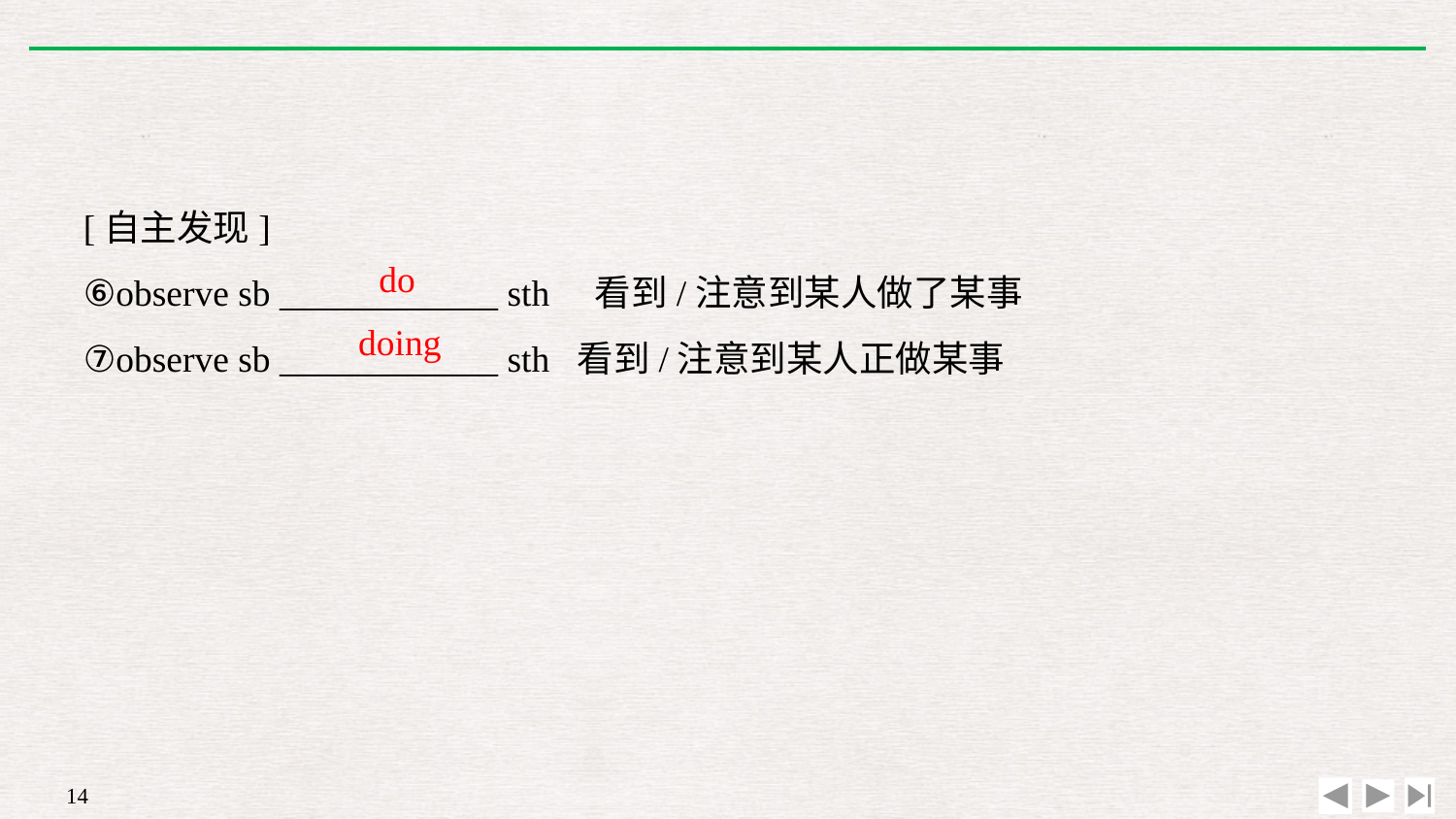

[自主发现]
⑥observe sb ____________ sth　看到/注意到某人做了某事
⑦observe sb ____________ sth  看到/注意到某人正做某事
do
doing